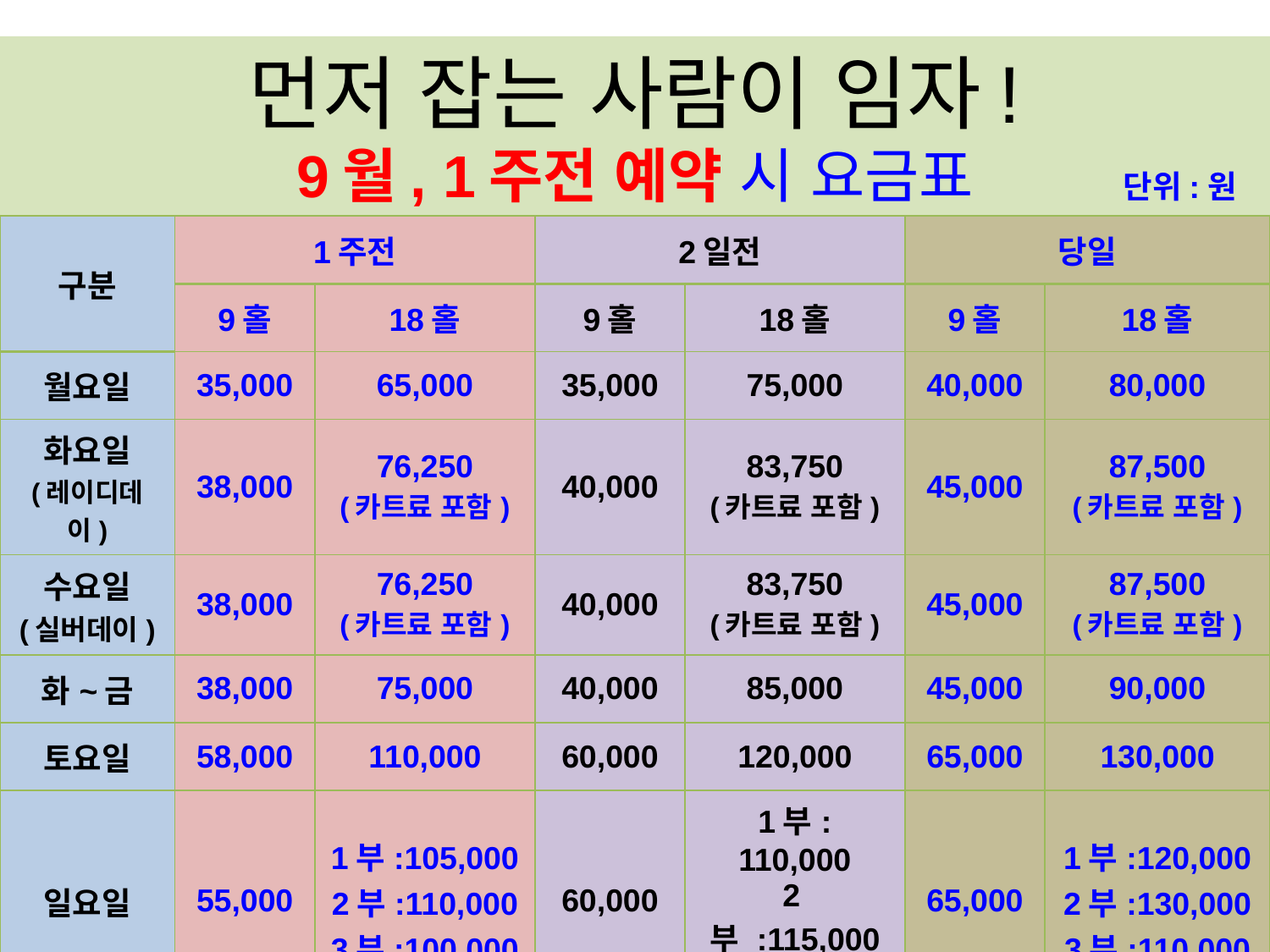

# 먼저 잡는 사람이 임자! 9월, 1주전 예약 시 요금표
단위:원
| 구분 | 1주전 |  | 2일전 |  | 당일 |  |
| --- | --- | --- | --- | --- | --- | --- |
|  | 9홀 | 18홀 | 9홀 | 18홀 | 9홀 | 18홀 |
| 월요일 | 35,000 | 65,000 | 35,000 | 75,000 | 40,000 | 80,000 |
| 화요일 (레이디데이) | 38,000 | 76,250 (카트료 포함) | 40,000 | 83,750 (카트료 포함) | 45,000 | 87,500 (카트료 포함) |
| 수요일 (실버데이) | 38,000 | 76,250 (카트료 포함) | 40,000 | 83,750 (카트료 포함) | 45,000 | 87,500 (카트료 포함) |
| 화~금 | 38,000 | 75,000 | 40,000 | 85,000 | 45,000 | 90,000 |
| 토요일 | 58,000 | 110,000 | 60,000 | 120,000 | 65,000 | 130,000 |
| 일요일 | 55,000 | 1부:105,000 2부:110,000 3부:100,000 | 60,000 | 1부: 110,000 2부 :115,000 3부:105,000 | 65,000 | 1부:120,000 2부:130,000 3부:110,000 |